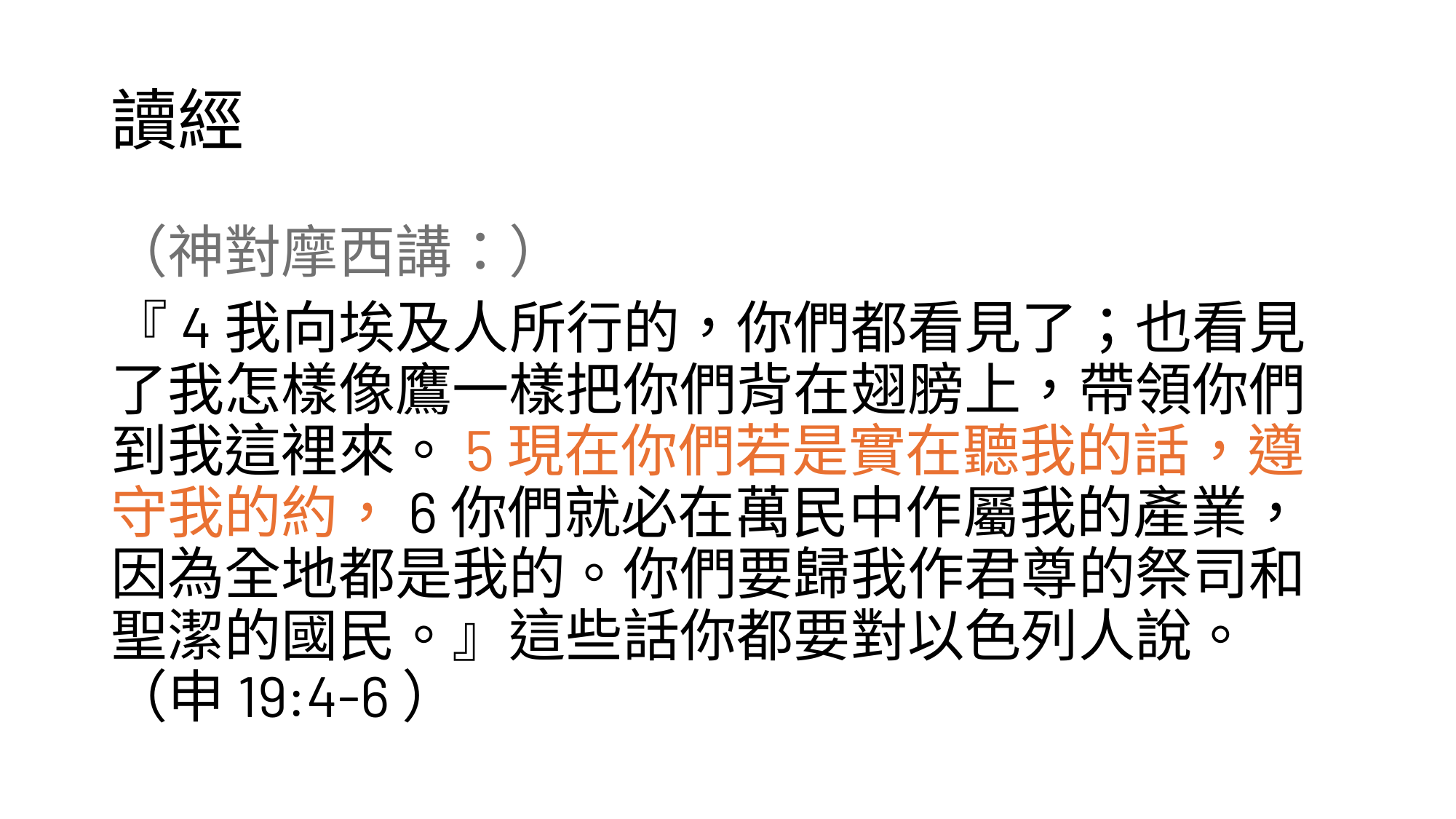

# 讀經
（神對摩西講：）
『4我向埃及人所行的，你們都看見了；也看見了我怎樣像鷹一樣把你們背在翅膀上，帶領你們到我這裡來。5現在你們若是實在聽我的話，遵守我的約，6你們就必在萬民中作屬我的產業，因為全地都是我的。你們要歸我作君尊的祭司和聖潔的國民。』這些話你都要對以色列人說。（申19:4-6）